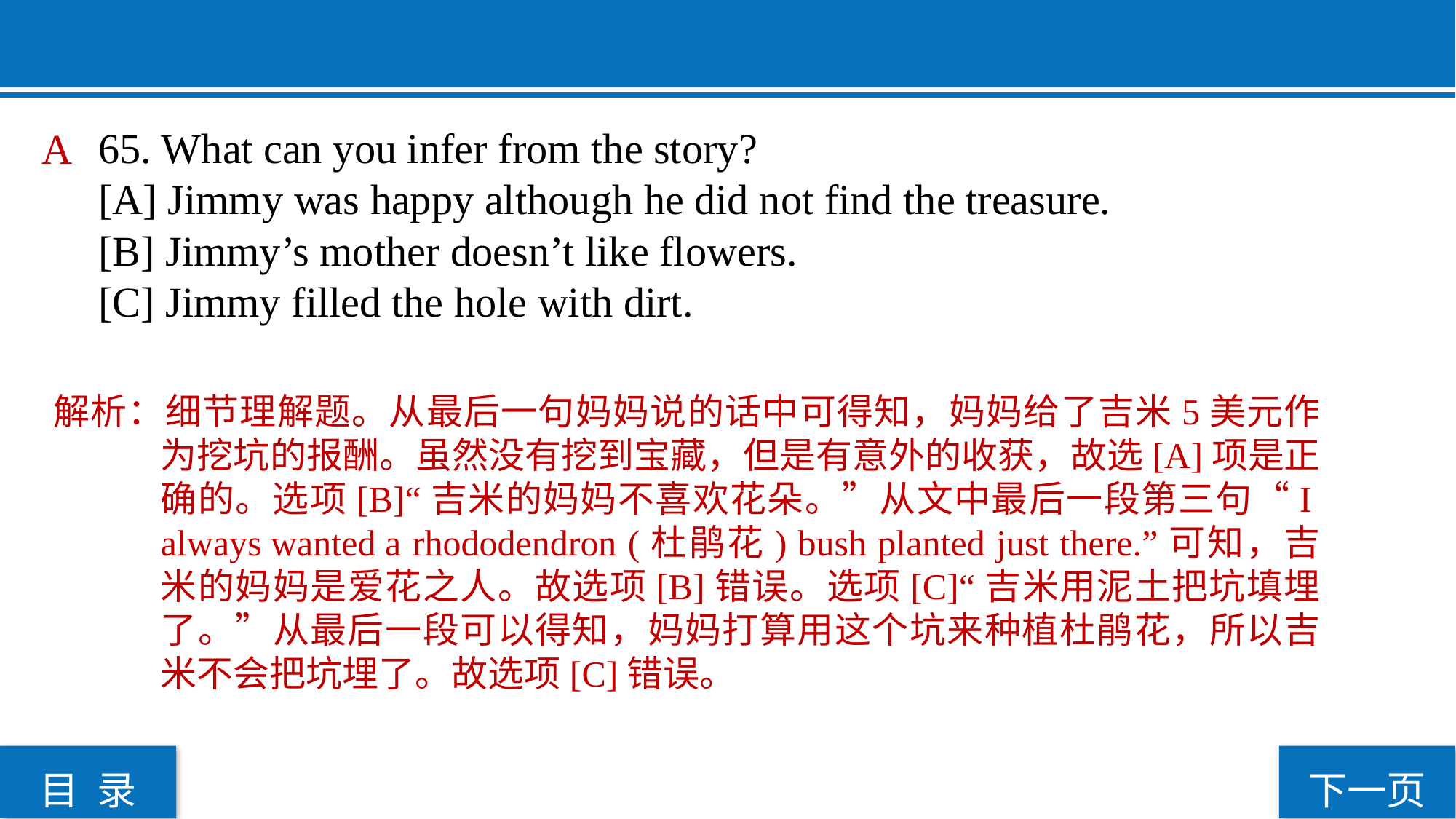

A
65. What can you infer from the story?
[A] Jimmy was happy although he did not find the treasure.
[B] Jimmy’s mother doesn’t like flowers.
[C] Jimmy filled the hole with dirt.
解析：细节理解题。从最后一句妈妈说的话中可得知，妈妈给了吉米5美元作为挖坑的报酬。虽然没有挖到宝藏，但是有意外的收获，故选[A]项是正确的。选项[B]“吉米的妈妈不喜欢花朵。”从文中最后一段第三句“I always wanted a rhododendron (杜鹃花) bush planted just there.”可知，吉米的妈妈是爱花之人。故选项[B]错误。选项[C]“吉米用泥土把坑填埋了。”从最后一段可以得知，妈妈打算用这个坑来种植杜鹃花，所以吉米不会把坑埋了。故选项[C]错误。